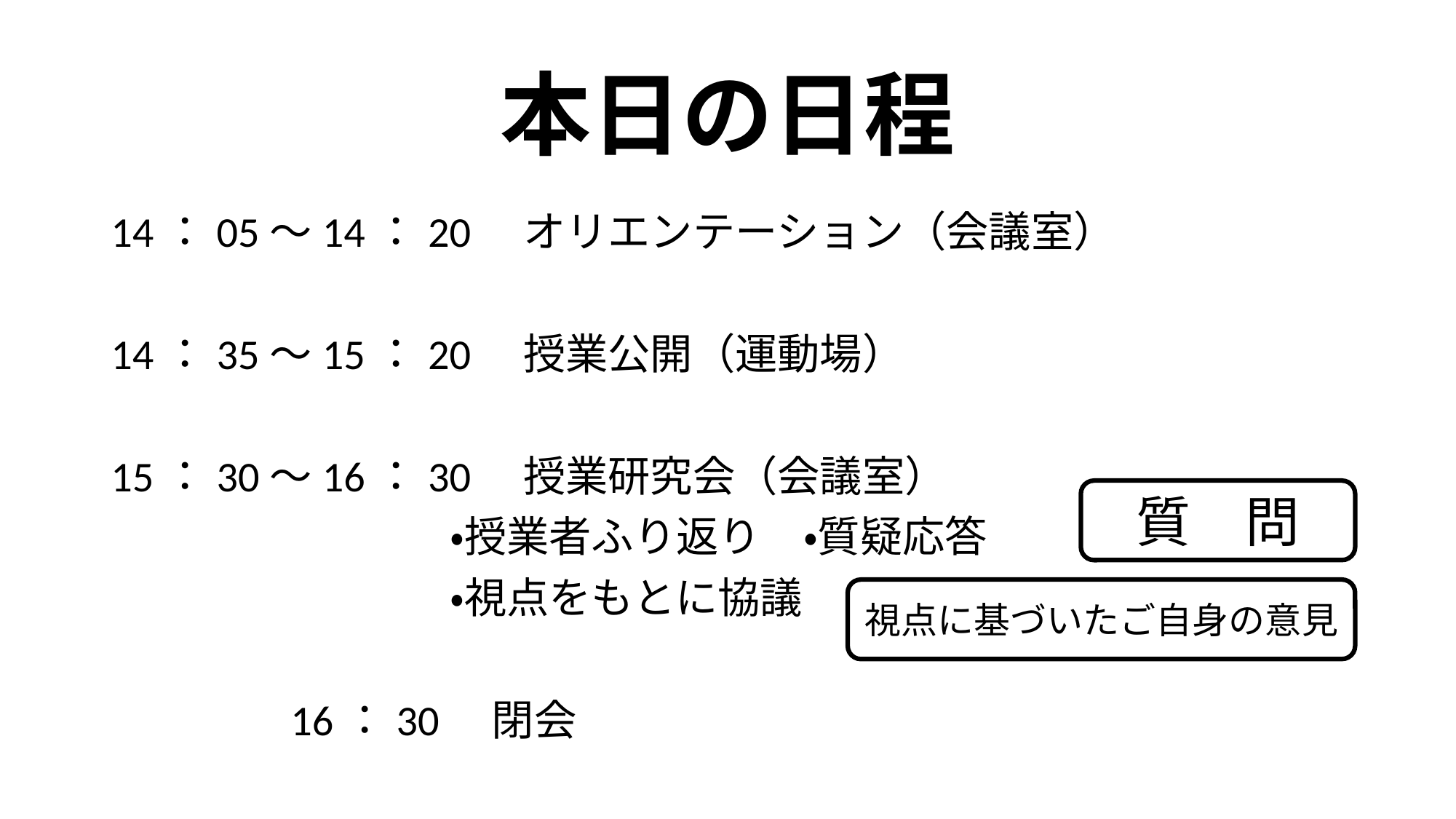

# 本日の日程
14：05～14：20　オリエンテーション（会議室）

14：35～15：20　授業公開（運動場）

15：30～16：30　授業研究会（会議室）
　　　　　　　　・授業者ふり返り　・質疑応答
　　　　　　　　・視点をもとに協議

　　　　16：30　閉会
質　問
視点に基づいたご自身の意見